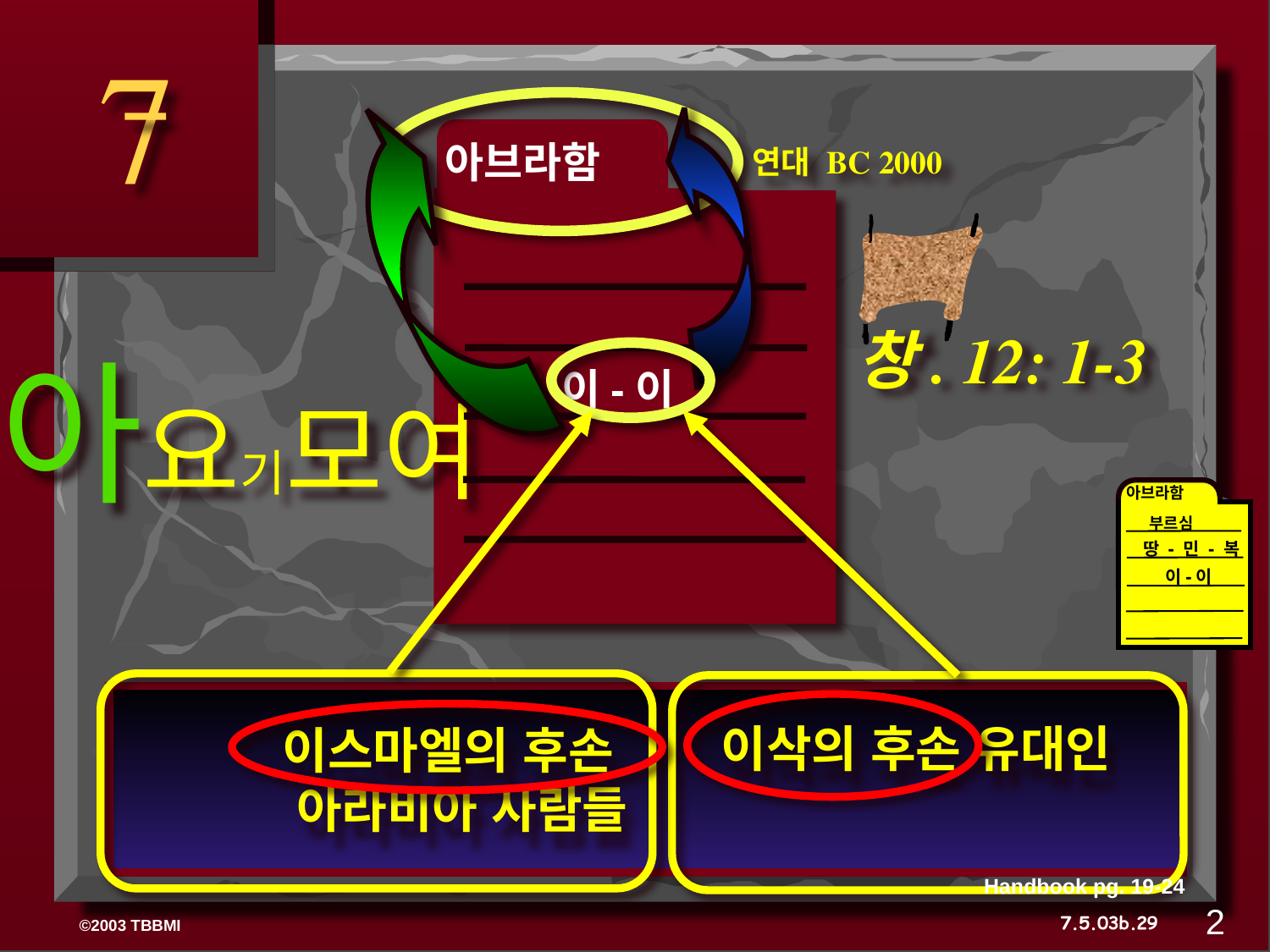

7

아브라함
ABRAHAM
연대 BC 2000

창. 12: 1-3

The CALL
L - S - B

아요기모여

이-이

  이스마엘의 후손
아라비아 사람들

이삭의 후손 유대인

아브라함

부르심

땅 - 민 - 복

이-이

Handbook pg. 19-24
2
29